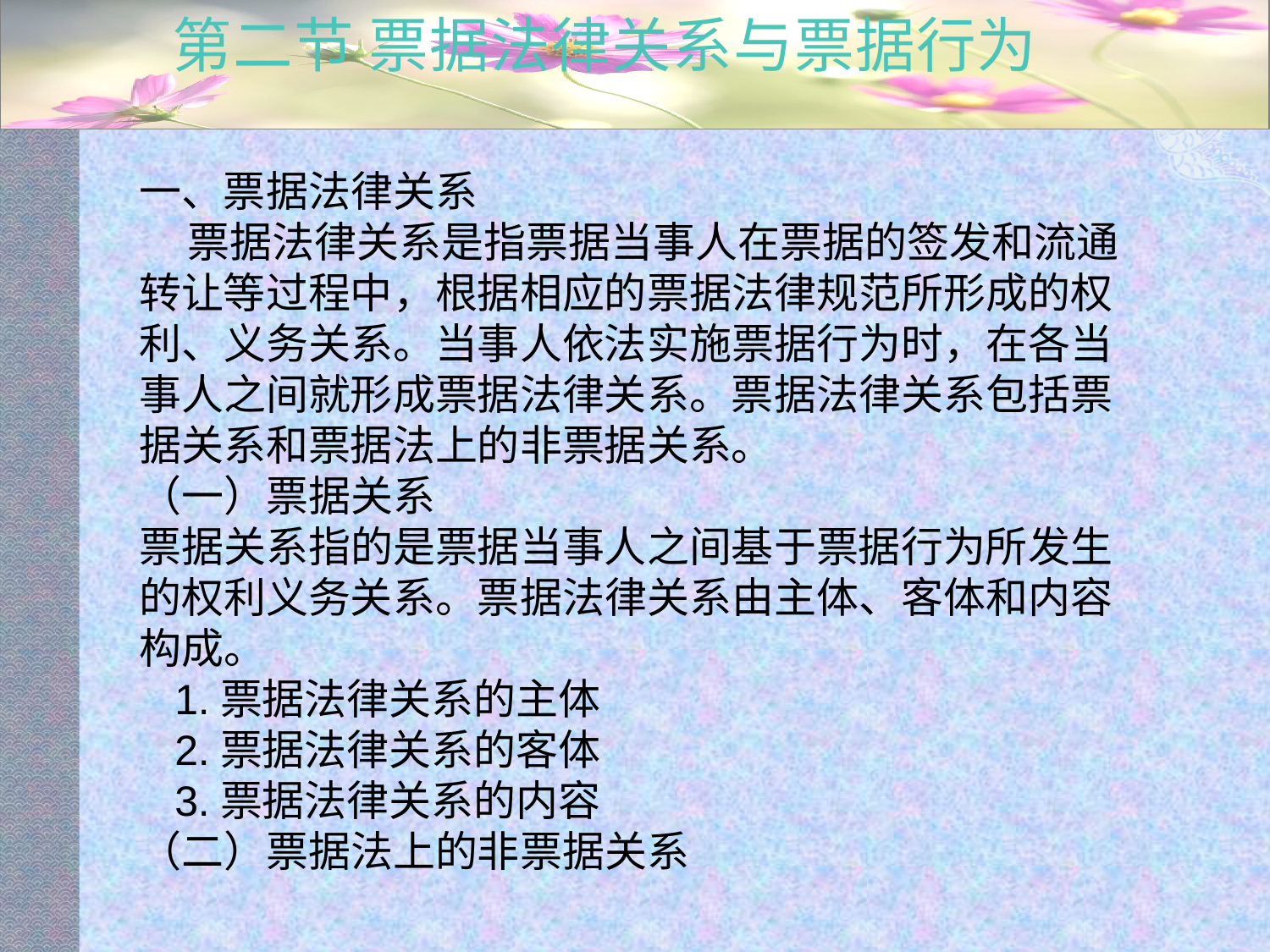

# 第二节 票据法律关系与票据行为
一、票据法律关系
    票据法律关系是指票据当事人在票据的签发和流通转让等过程中，根据相应的票据法律规范所形成的权利、义务关系。当事人依法实施票据行为时，在各当事人之间就形成票据法律关系。票据法律关系包括票据关系和票据法上的非票据关系。
（一）票据关系
票据关系指的是票据当事人之间基于票据行为所发生的权利义务关系。票据法律关系由主体、客体和内容构成。
   1.票据法律关系的主体
   2.票据法律关系的客体
   3.票据法律关系的内容
（二）票据法上的非票据关系